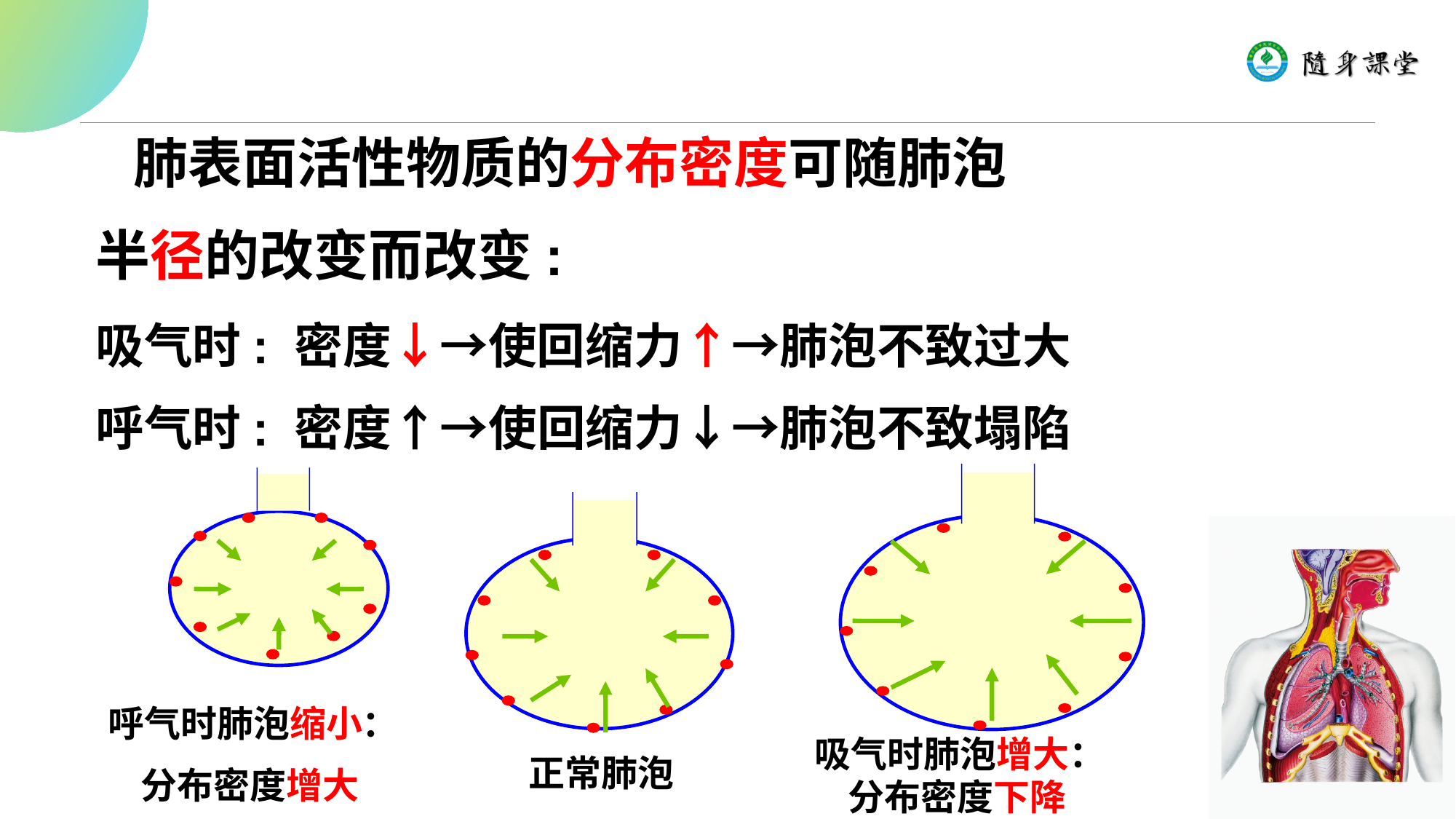

肺表面活性物质的分布密度可随肺泡
半径的改变而改变:
吸气时: 密度↓→使回缩力↑→肺泡不致过大
呼气时: 密度↑→使回缩力↓→肺泡不致塌陷

呼气时肺泡缩小：
   分布密度增大

吸气时肺泡增大：
   分布密度下降

正常肺泡